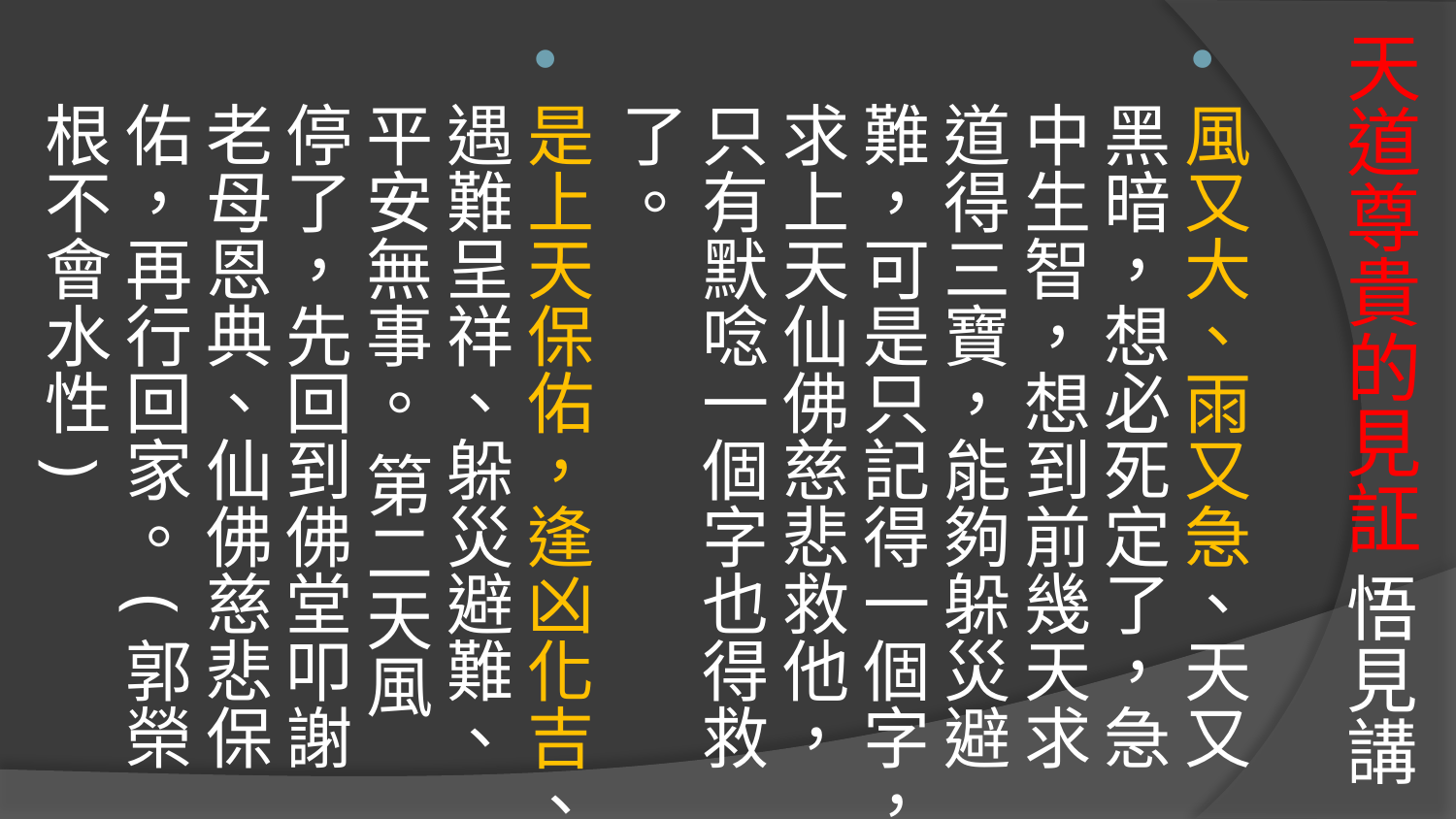

# 天道尊貴的見証 悟見講
風又大、雨又急、天又黑暗，想必死定了，急中生智，想到前幾天求道得三寶，能夠躲災避難，可是只記得一個字，求上天仙佛慈悲救他，只有默唸一個字也得救了。
是上天保佑，逢凶化吉、遇難呈祥、躲災避難、平安無事。 第二天風停了，先回到佛堂叩謝 老母恩典、仙佛慈悲保佑，再行回家。(郭榮根不會水性)